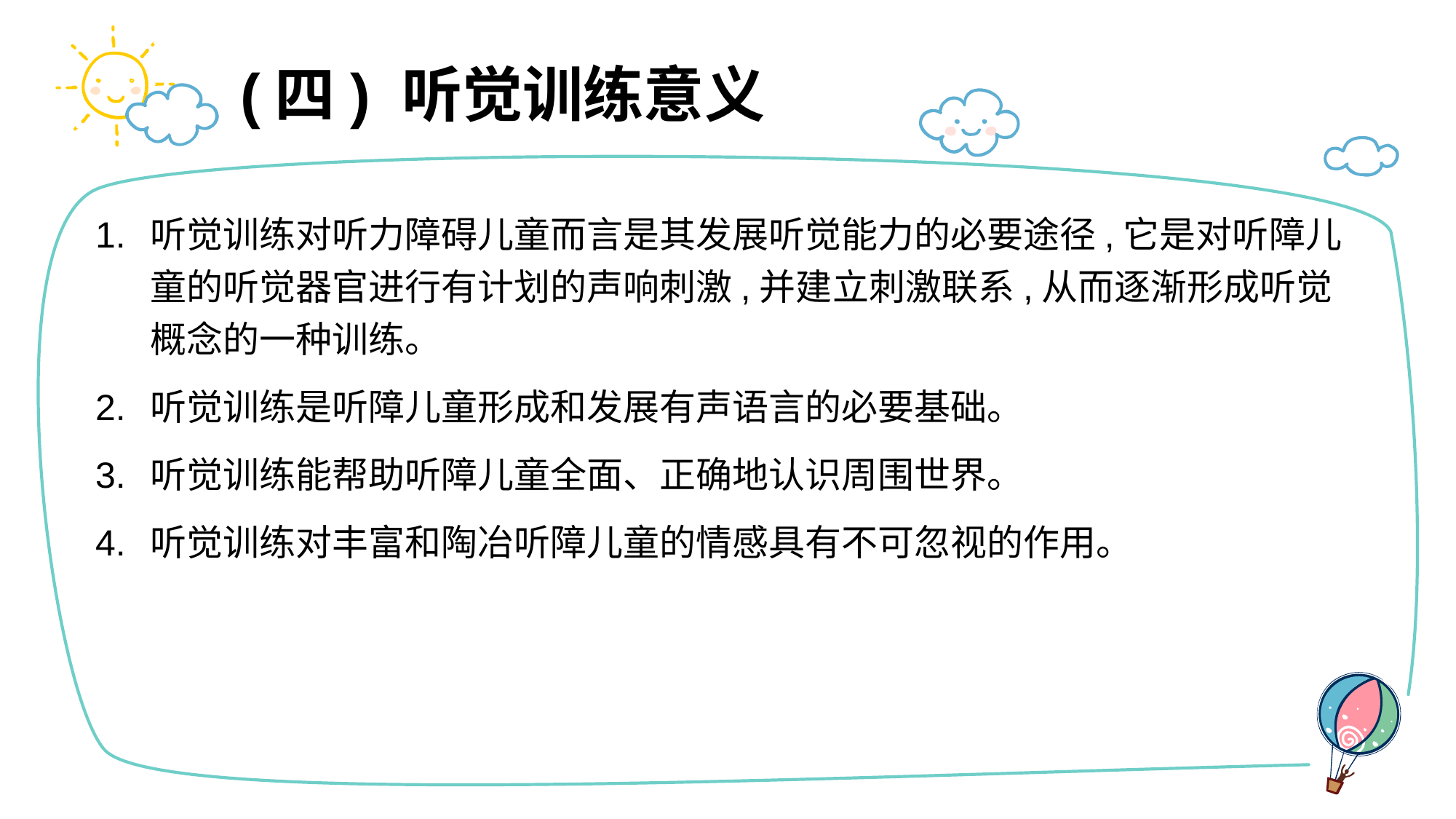

# (四) 听觉训练意义
听觉训练对听力障碍儿童而言是其发展听觉能力的必要途径,它是对听障儿童的听觉器官进行有计划的声响刺激,并建立刺激联系,从而逐渐形成听觉概念的一种训练。
听觉训练是听障儿童形成和发展有声语言的必要基础。
听觉训练能帮助听障儿童全面、正确地认识周围世界。
听觉训练对丰富和陶冶听障儿童的情感具有不可忽视的作用。